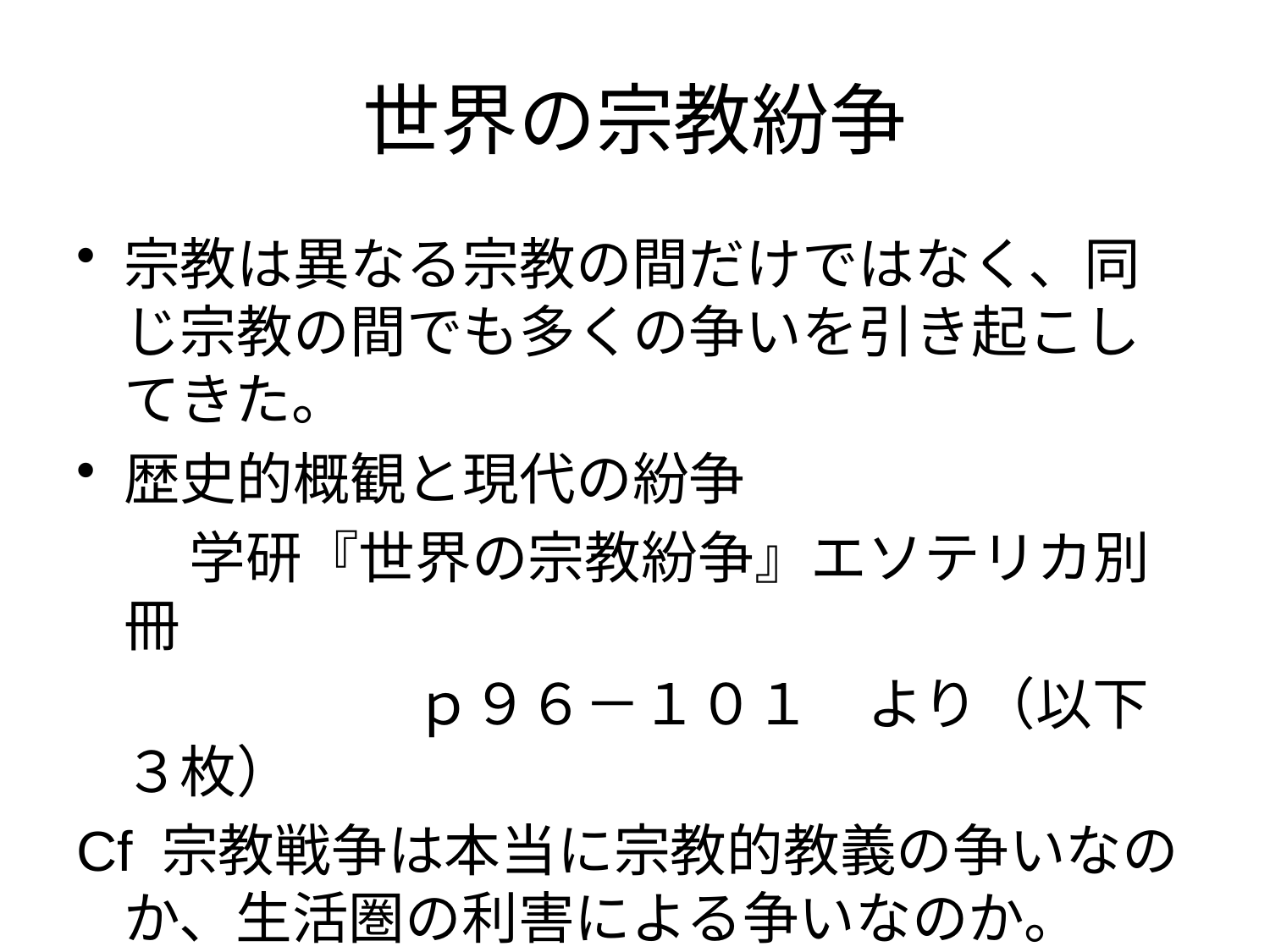

# 世界の宗教紛争
宗教は異なる宗教の間だけではなく、同じ宗教の間でも多くの争いを引き起こしてきた。
歴史的概観と現代の紛争
　　学研『世界の宗教紛争』エソテリカ別冊
　　　　　　ｐ９６－１０１　より（以下３枚）
Cf 宗教戦争は本当に宗教的教義の争いなのか、生活圏の利害による争いなのか。
　　　ヨーロッパ七年戦争・イスラム帝国の拡大